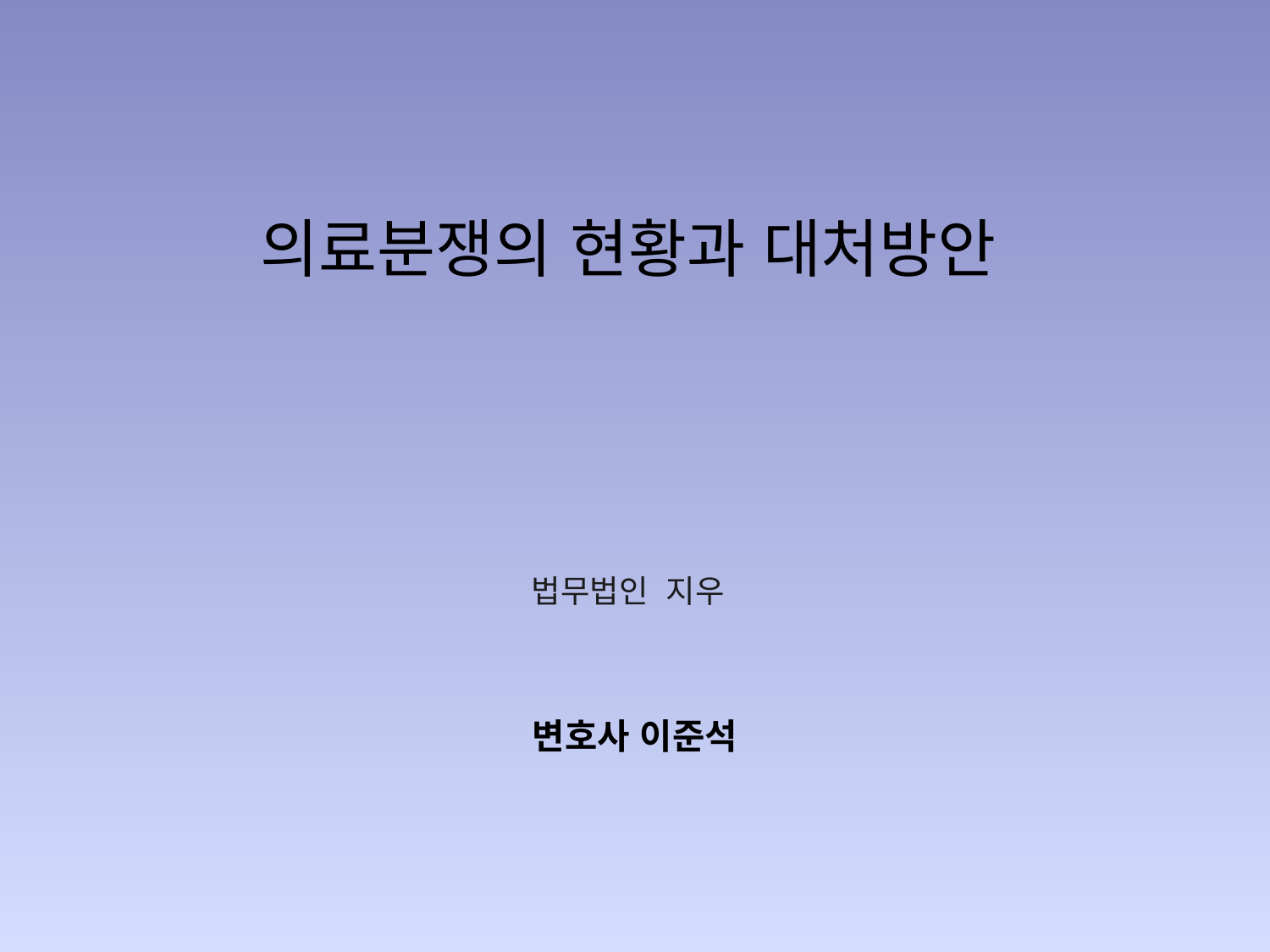

의료분쟁의 현황과 대처방안
법무법인  지우

변호사 이준석